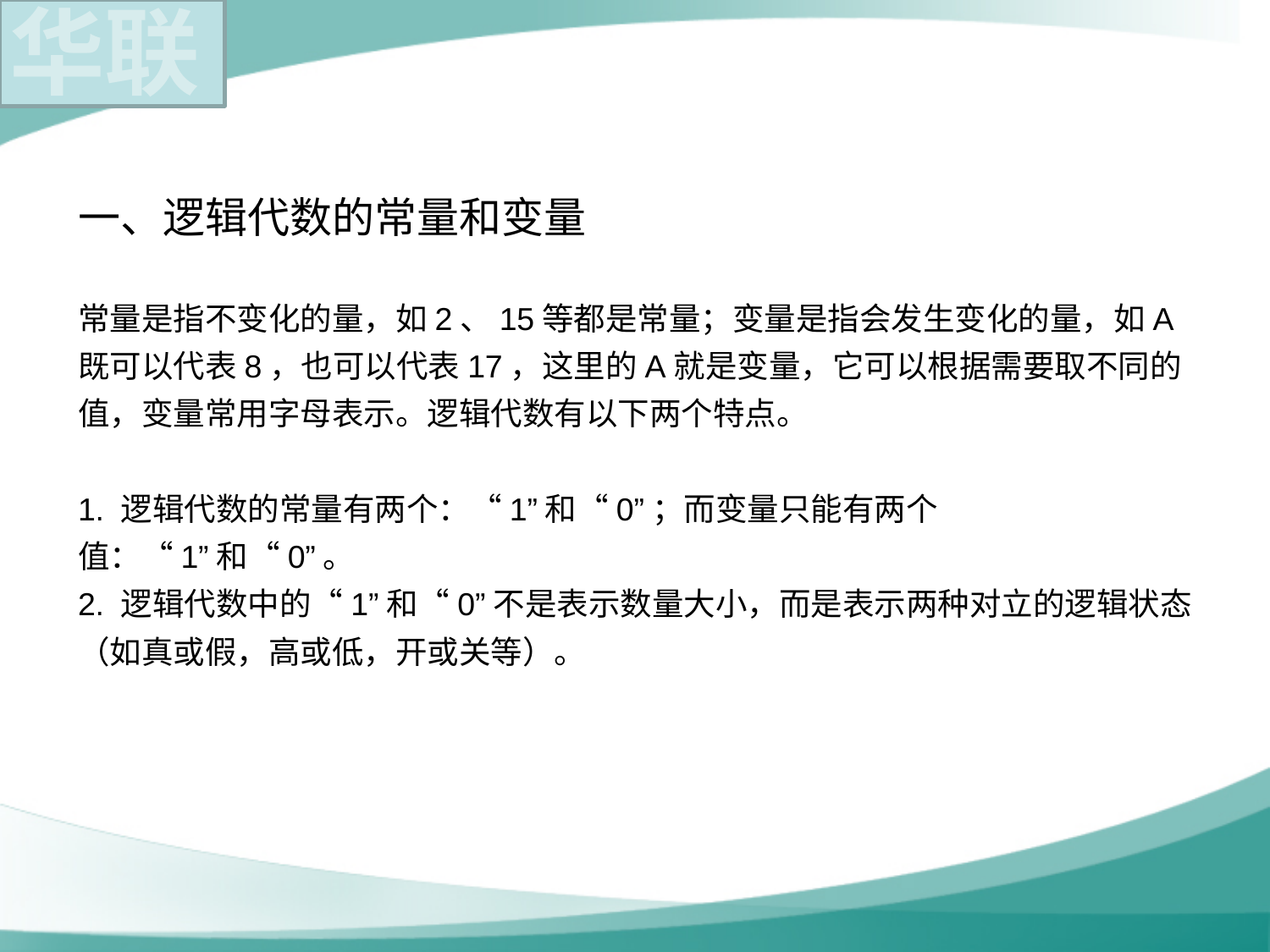

一、逻辑代数的常量和变量
常量是指不变化的量，如2、15等都是常量；变量是指会发生变化的量，如A既可以代表8，也可以代表17，这里的A就是变量，它可以根据需要取不同的值，变量常用字母表示。逻辑代数有以下两个特点。

1. 逻辑代数的常量有两个：“1”和“0”；而变量只能有两个值：“1”和“0”。
2. 逻辑代数中的“1”和“0”不是表示数量大小，而是表示两种对立的逻辑状态（如真或假，高或低，开或关等）。